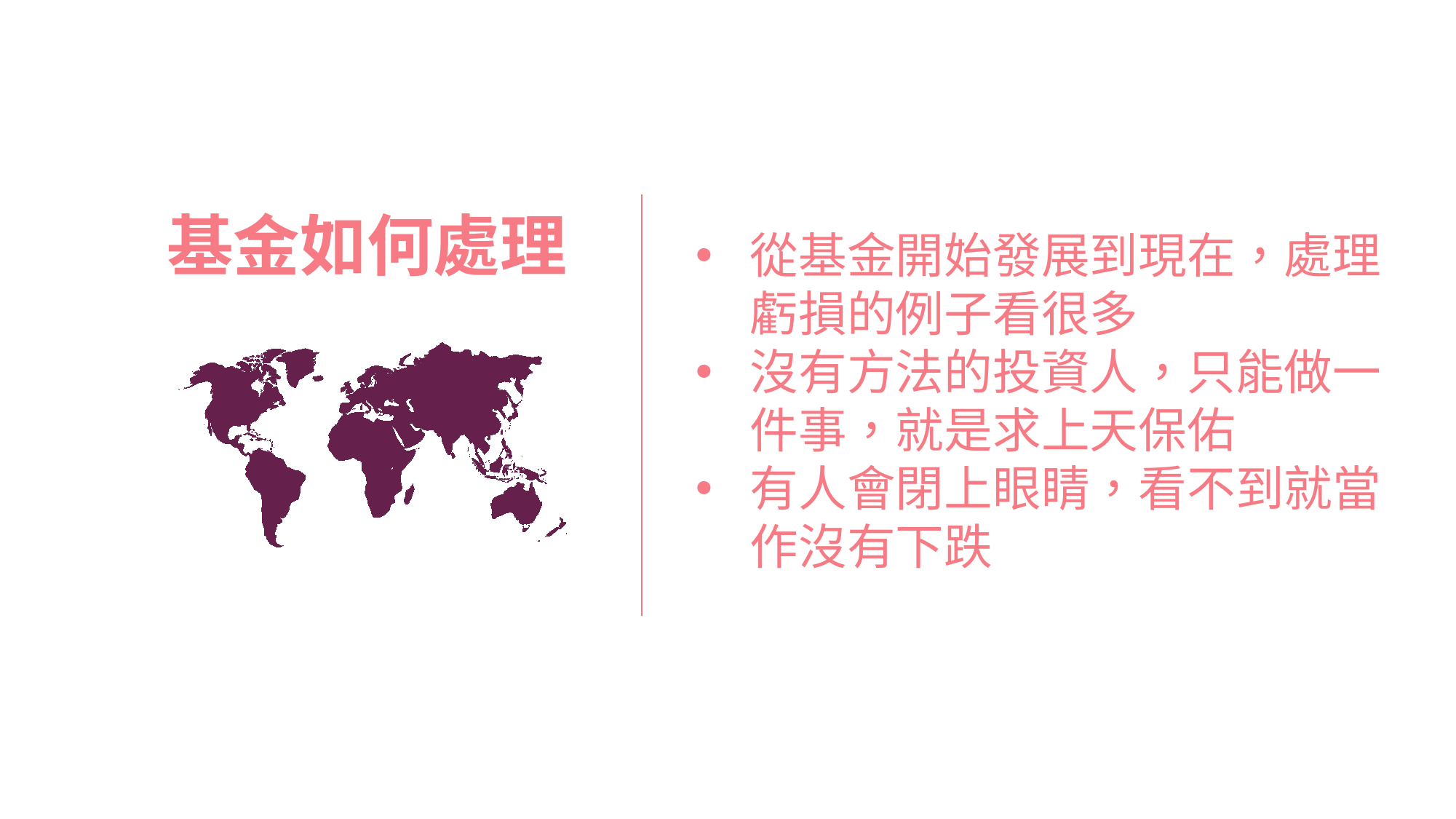

​
基金如何處理
從基金開始發展到現在，處理虧損的例子看很多
沒有方法的投資人，只能做一件事，就是求上天保佑
有人會閉上眼睛，看不到就當作沒有下跌